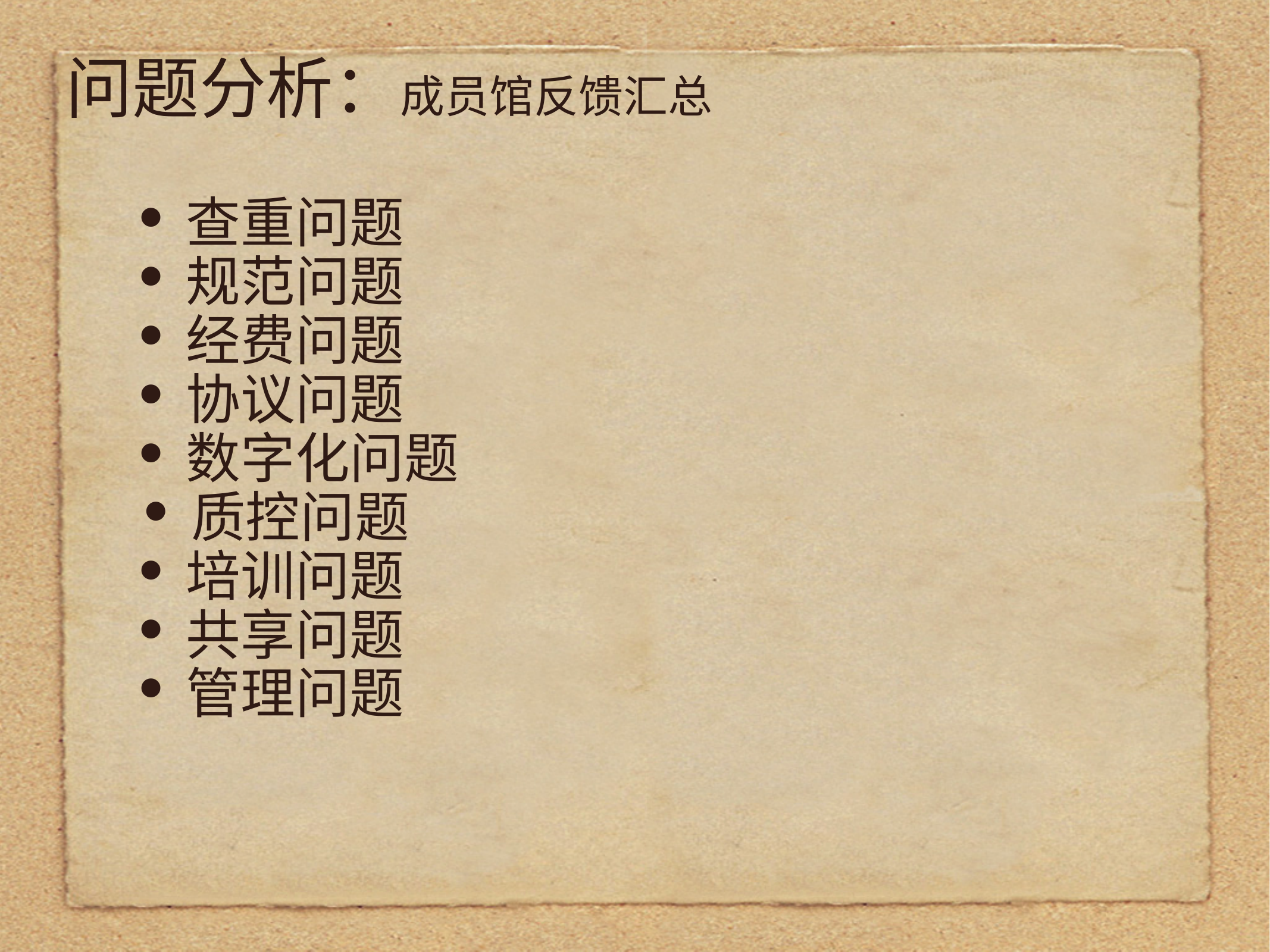

问题分析：成员馆反馈汇总
查重问题
规范问题
经费问题
协议问题
数字化问题
质控问题
培训问题
共享问题
管理问题